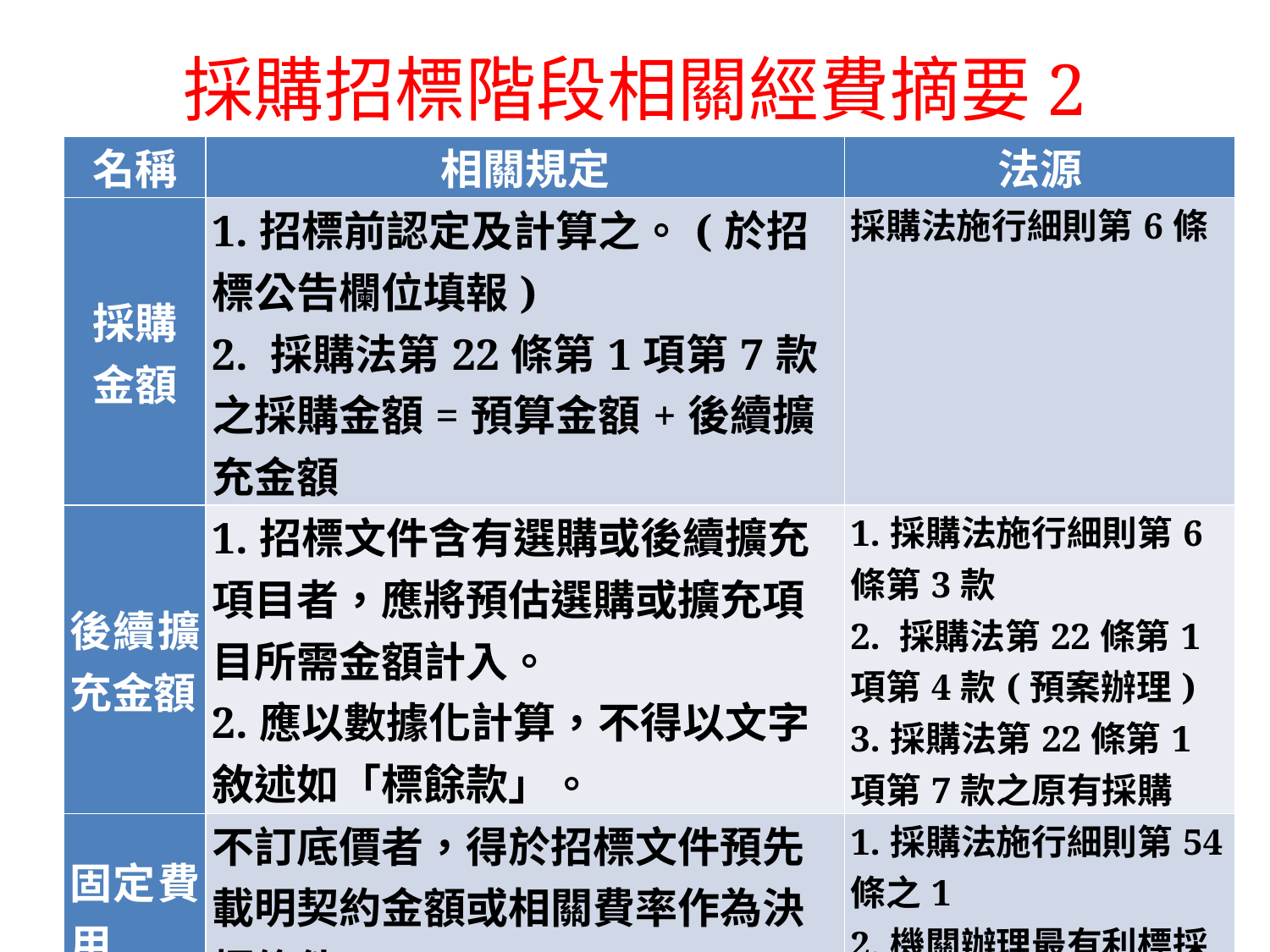

# 採購招標階段相關經費摘要2
| 名稱 | 相關規定 | 法源 |
| --- | --- | --- |
| 採購 金額 | 1.招標前認定及計算之。(於招標公告欄位填報) 2. 採購法第22條第1項第7款之採購金額=預算金額+後續擴充金額 | 採購法施行細則第6條 |
| 後續擴充金額 | 1.招標文件含有選購或後續擴充項目者，應將預估選購或擴充項目所需金額計入。 2.應以數據化計算，不得以文字敘述如「標餘款」。 | 1.採購法施行細則第6條第3款 2. 採購法第22條第1項第4款(預案辦理) 3.採購法第22條第1項第7款之原有採購 |
| 固定費用(率) | 不訂底價者，得於招標文件預先載明契約金額或相關費率作為決標條件。 | 1.採購法施行細則第54條之1 2.機關辦理最有利標採固定費用或費率之參考作業方式 |

138